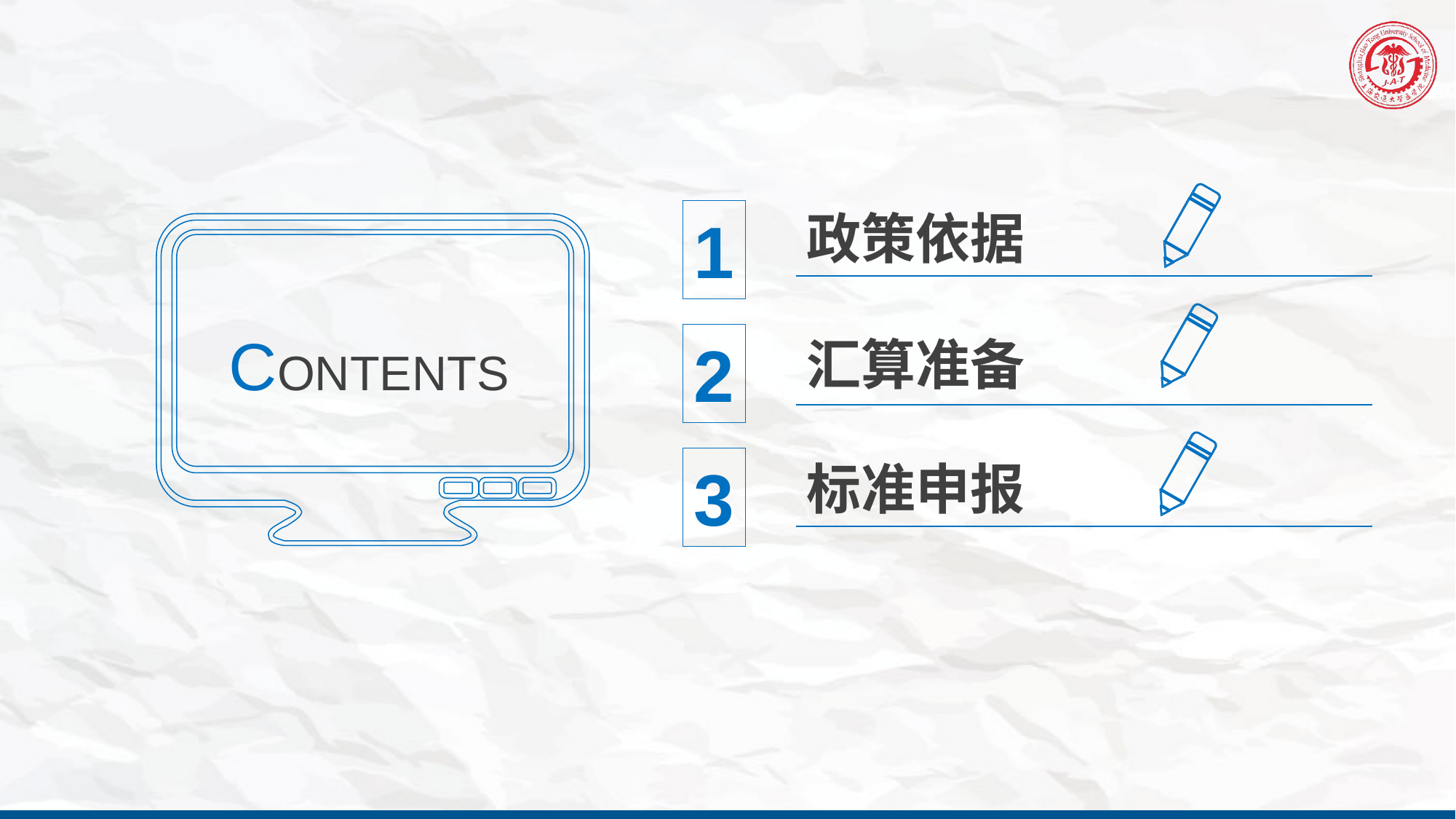

政策依据
1

CONTENTS
2
汇算准备

3
标准申报